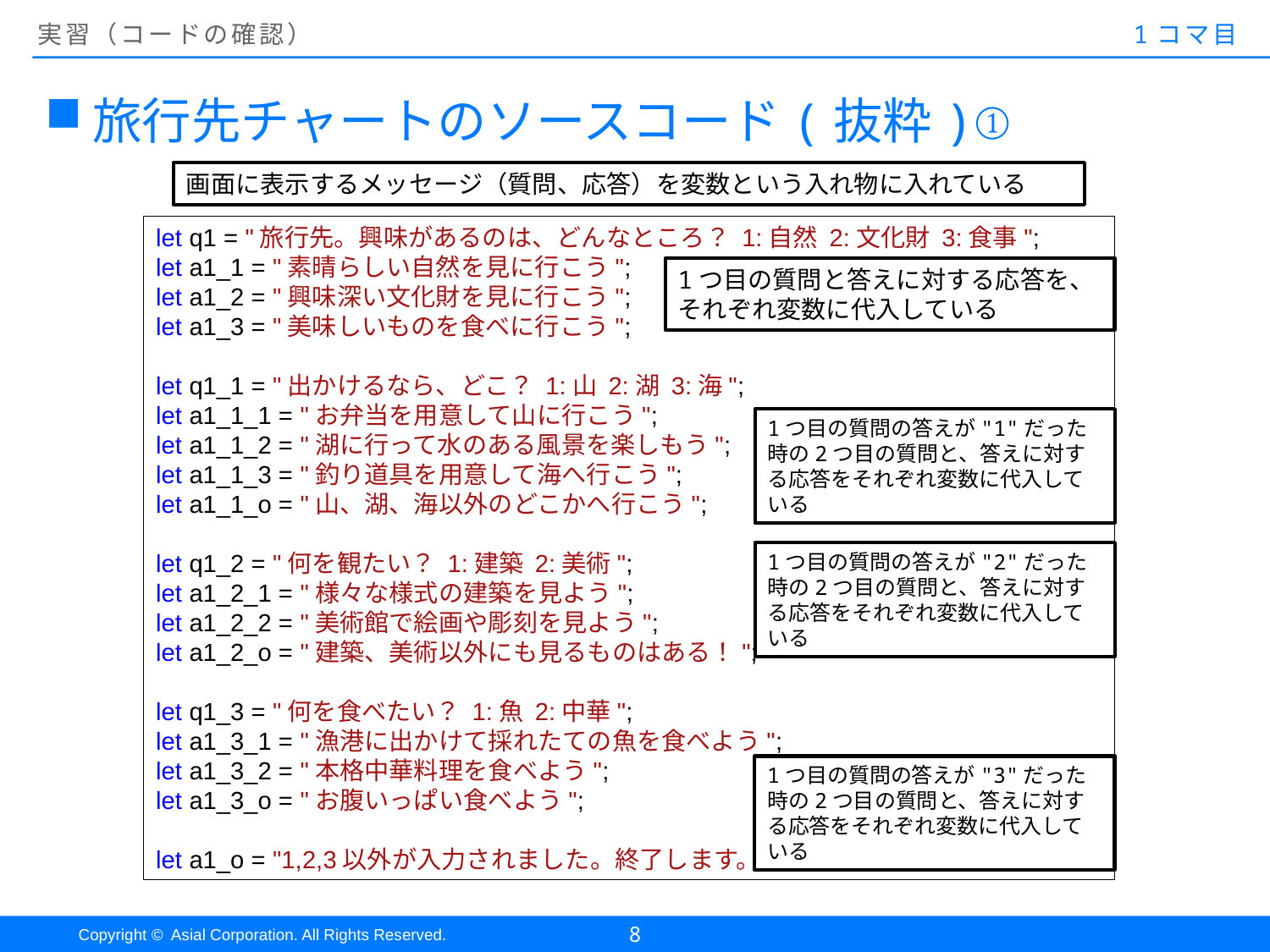

# 実習（コードの確認）
1コマ目
旅行先チャートのソースコード(抜粋)①
画面に表示するメッセージ（質問、応答）を変数という入れ物に入れている
let q1 = "旅行先。興味があるのは、どんなところ？ 1:自然 2:文化財 3:食事";
let a1_1 = "素晴らしい自然を見に行こう";
let a1_2 = "興味深い文化財を見に行こう";
let a1_3 = "美味しいものを食べに行こう";
let q1_1 = "出かけるなら、どこ？ 1:山 2:湖 3:海";
let a1_1_1 = "お弁当を用意して山に行こう";
let a1_1_2 = "湖に行って水のある風景を楽しもう";
let a1_1_3 = "釣り道具を用意して海へ行こう";
let a1_1_o = "山、湖、海以外のどこかへ行こう";
let q1_2 = "何を観たい？ 1:建築 2:美術";
let a1_2_1 = "様々な様式の建築を見よう";
let a1_2_2 = "美術館で絵画や彫刻を見よう";
let a1_2_o = "建築、美術以外にも見るものはある！";
let q1_3 = "何を食べたい？ 1:魚 2:中華";
let a1_3_1 = "漁港に出かけて採れたての魚を食べよう";
let a1_3_2 = "本格中華料理を食べよう";
let a1_3_o = "お腹いっぱい食べよう";
let a1_o = "1,2,3以外が入力されました。終了します。";
1つ目の質問と答えに対する応答を、それぞれ変数に代入している
1つ目の質問の答えが"1"だった時の2つ目の質問と、答えに対する応答をそれぞれ変数に代入している
1つ目の質問の答えが"2"だった時の2つ目の質問と、答えに対する応答をそれぞれ変数に代入している
1つ目の質問の答えが"3"だった時の2つ目の質問と、答えに対する応答をそれぞれ変数に代入している
8